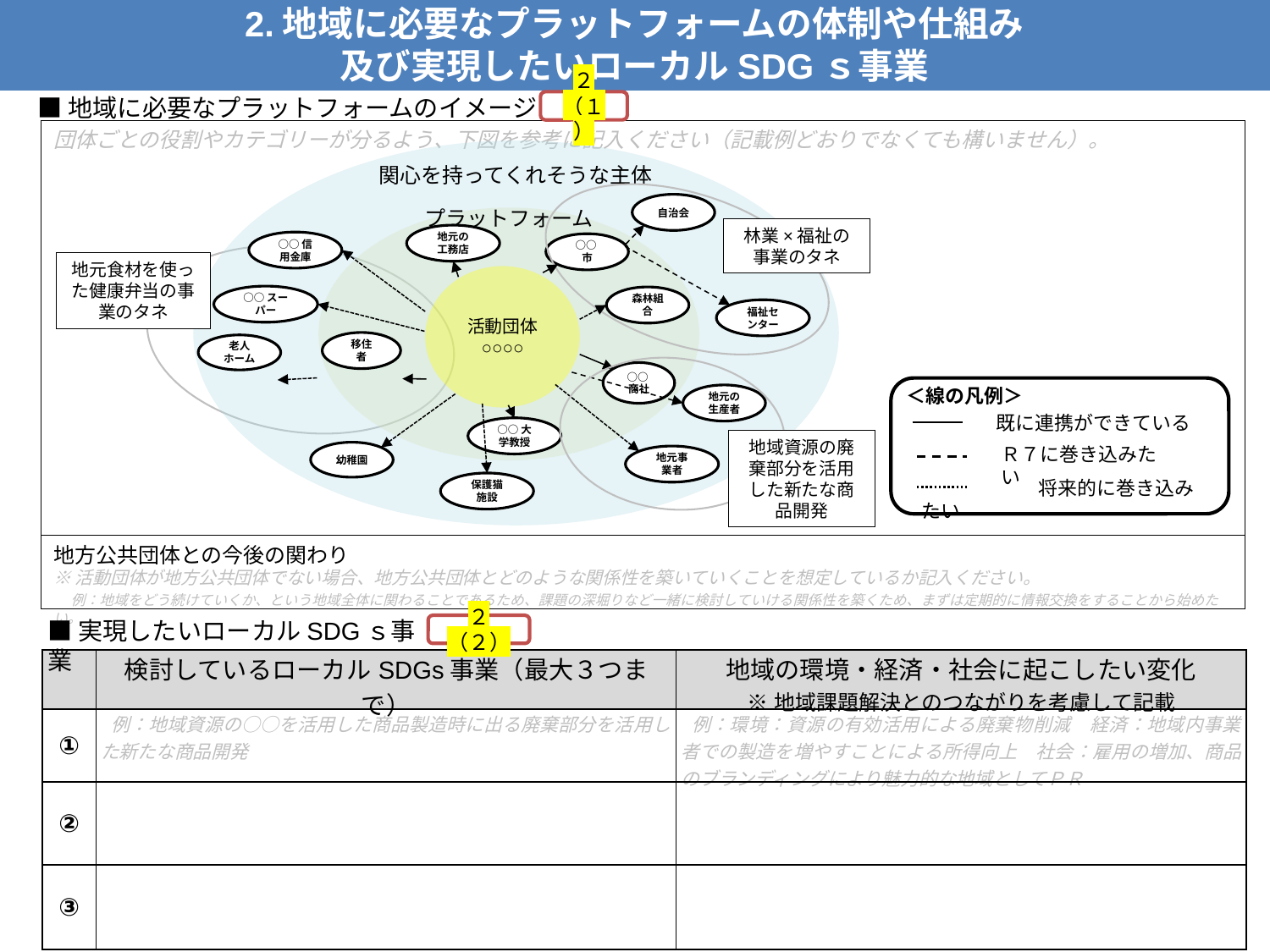

2.地域に必要なプラットフォームの体制や仕組み
及び実現したいローカルSDGｓ事業
■地域に必要なプラットフォームのイメージ
２（１）
団体ごとの役割やカテゴリーが分るよう、下図を参考に記入ください（記載例どおりでなくても構いません）。

関心を持ってくれそうな主体

自治会
プラットフォーム

林業×福祉の事業のタネ
地元の工務店
○○信用金庫
○○市
地元食材を使った健康弁当の事業のタネ
活動団体
○○○○
○○スーパー
森林組合
福祉センター
移住者
老人ホーム
○○商社
地元の生産者
○○大学教授
幼稚園
地元事業者
保護猫施設

＜線の凡例＞
既に連携ができている
Ｒ７に巻き込みたい
　　　　　　将来的に巻き込みたい
地域資源の廃棄部分を活用した新たな商品開発
地方公共団体との今後の関わり
※活動団体が地方公共団体でない場合、地方公共団体とどのような関係性を築いていくことを想定しているか記入ください。
　例：地域をどう続けていくか、という地域全体に関わることであるため、課題の深堀りなど一緒に検討していける関係性を築くため、まずは定期的に情報交換をすることから始めたい。
■実現したいローカルSDGｓ事業
２（２）
|  | 検討しているローカルSDGs事業（最大３つまで） | 地域の環境・経済・社会に起こしたい変化 ※地域課題解決とのつながりを考慮して記載 |
| --- | --- | --- |
| ① | 例：地域資源の○○を活用した商品製造時に出る廃棄部分を活用した新たな商品開発 | 例：環境：資源の有効活用による廃棄物削減　経済：地域内事業者での製造を増やすことによる所得向上　社会：雇用の増加、商品のブランディングにより魅力的な地域としてＰＲ |
| ② |  |  |
| ③ |  |  |